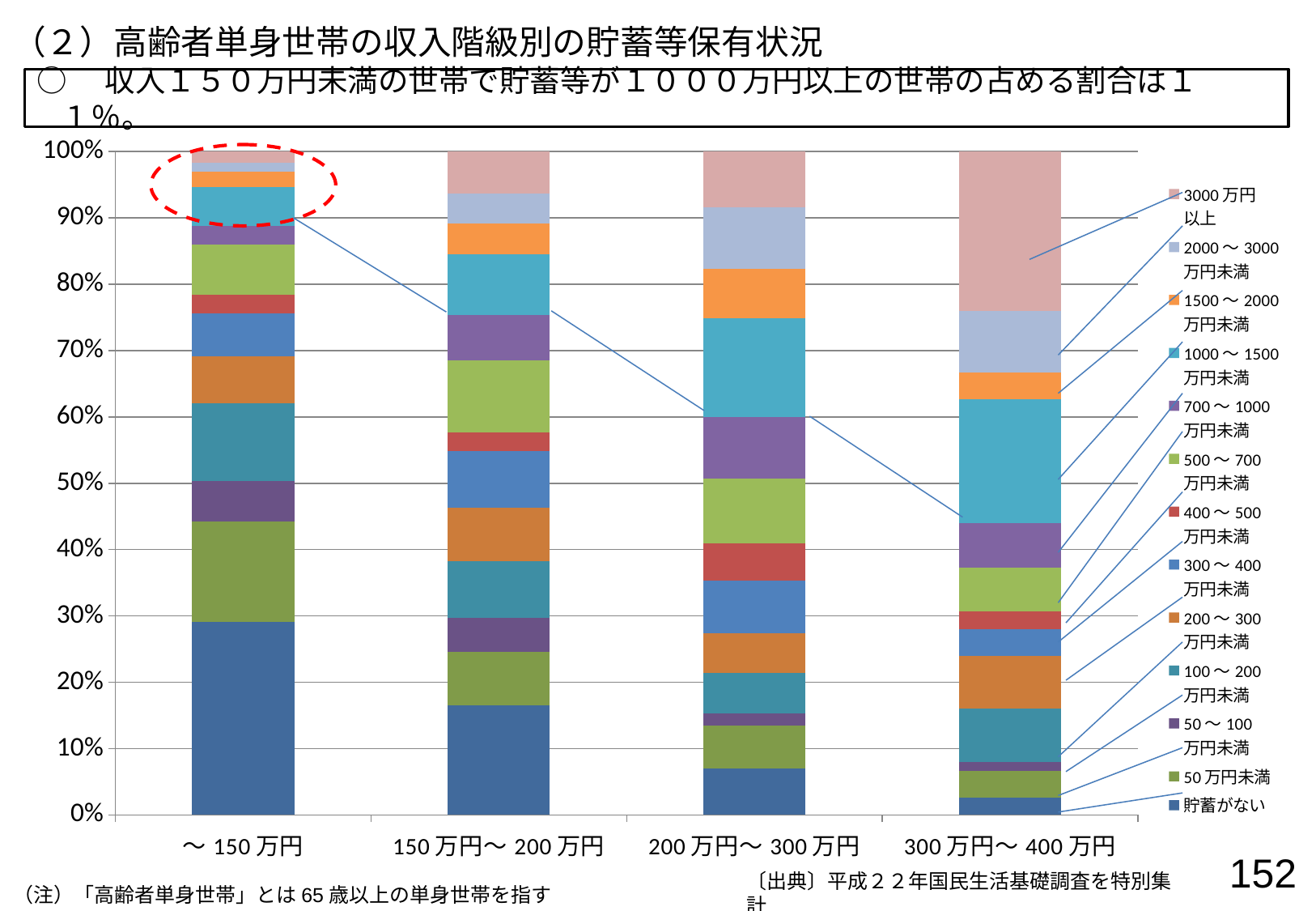

（２）高齢者単身世帯の収入階級別の貯蓄等保有状況
○　収入１５０万円未満の世帯で貯蓄等が１０００万円以上の世帯の占める割合は１１％。

[unsupported chart]

152
〔出典〕平成２２年国民生活基礎調査を特別集計
（注）「高齢者単身世帯」とは65歳以上の単身世帯を指す